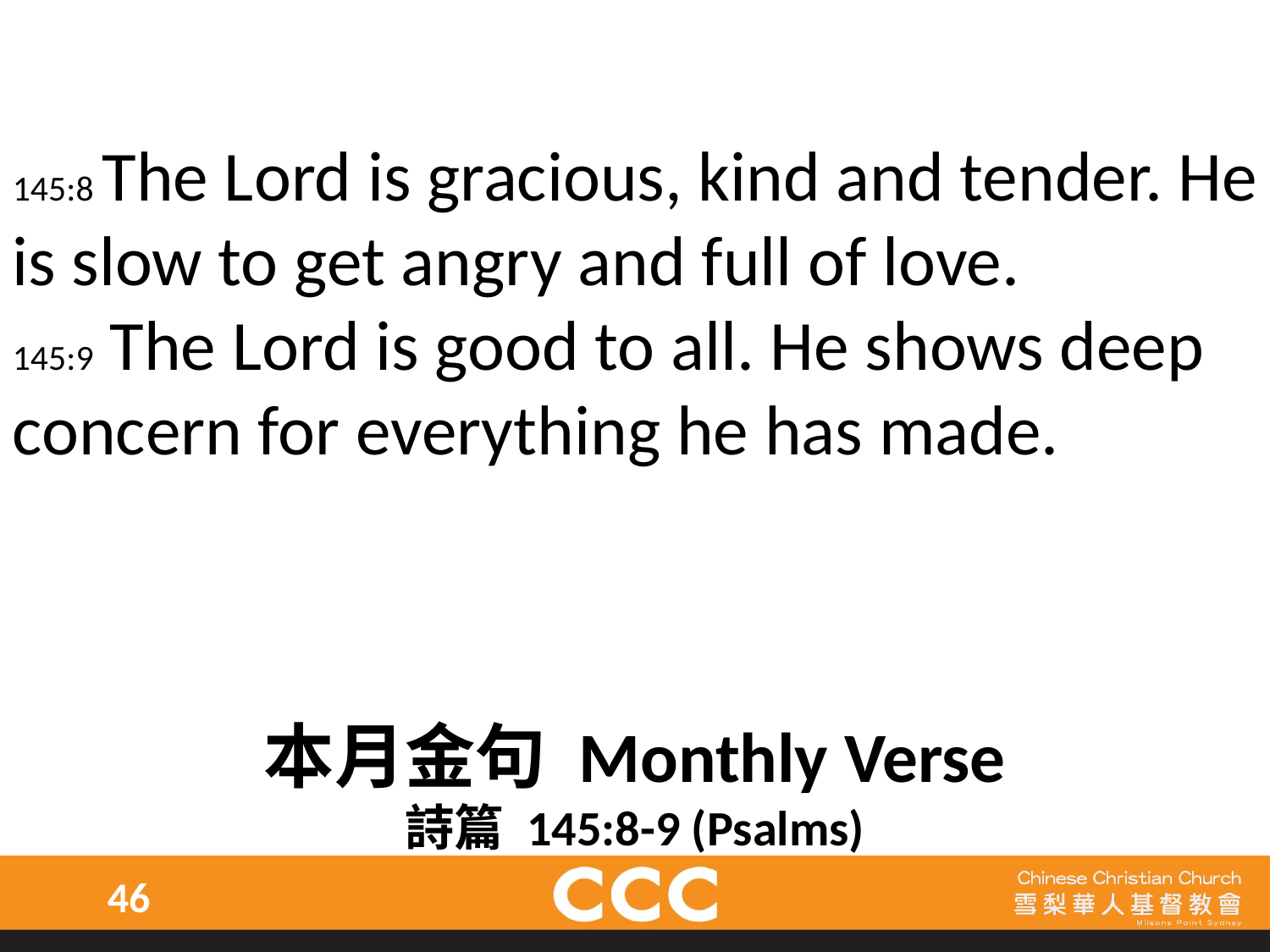

145:8 The Lord is gracious, kind and tender. He is slow to get angry and full of love.
145:9 The Lord is good to all. He shows deep concern for everything he has made.

本月金句 Monthly Verse
詩篇 145:8-9 (Psalms)
46